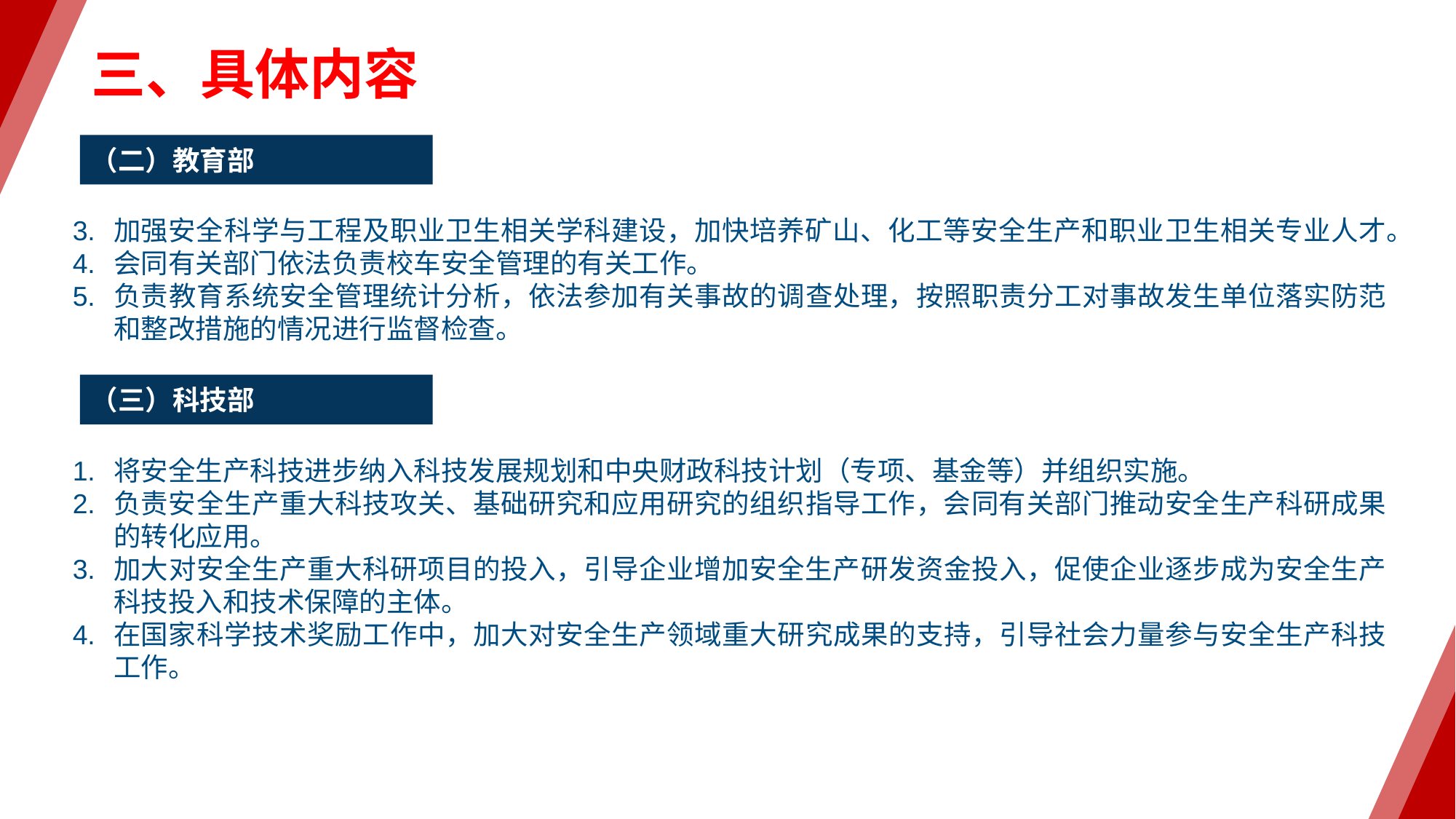

三、具体内容
（二）教育部
加强安全科学与工程及职业卫生相关学科建设，加快培养矿山、化工等安全生产和职业卫生相关专业人才。
会同有关部门依法负责校车安全管理的有关工作。
负责教育系统安全管理统计分析，依法参加有关事故的调查处理，按照职责分工对事故发生单位落实防范和整改措施的情况进行监督检查。
（三）科技部
将安全生产科技进步纳入科技发展规划和中央财政科技计划（专项、基金等）并组织实施。
负责安全生产重大科技攻关、基础研究和应用研究的组织指导工作，会同有关部门推动安全生产科研成果的转化应用。
加大对安全生产重大科研项目的投入，引导企业增加安全生产研发资金投入，促使企业逐步成为安全生产科技投入和技术保障的主体。
在国家科学技术奖励工作中，加大对安全生产领域重大研究成果的支持，引导社会力量参与安全生产科技工作。